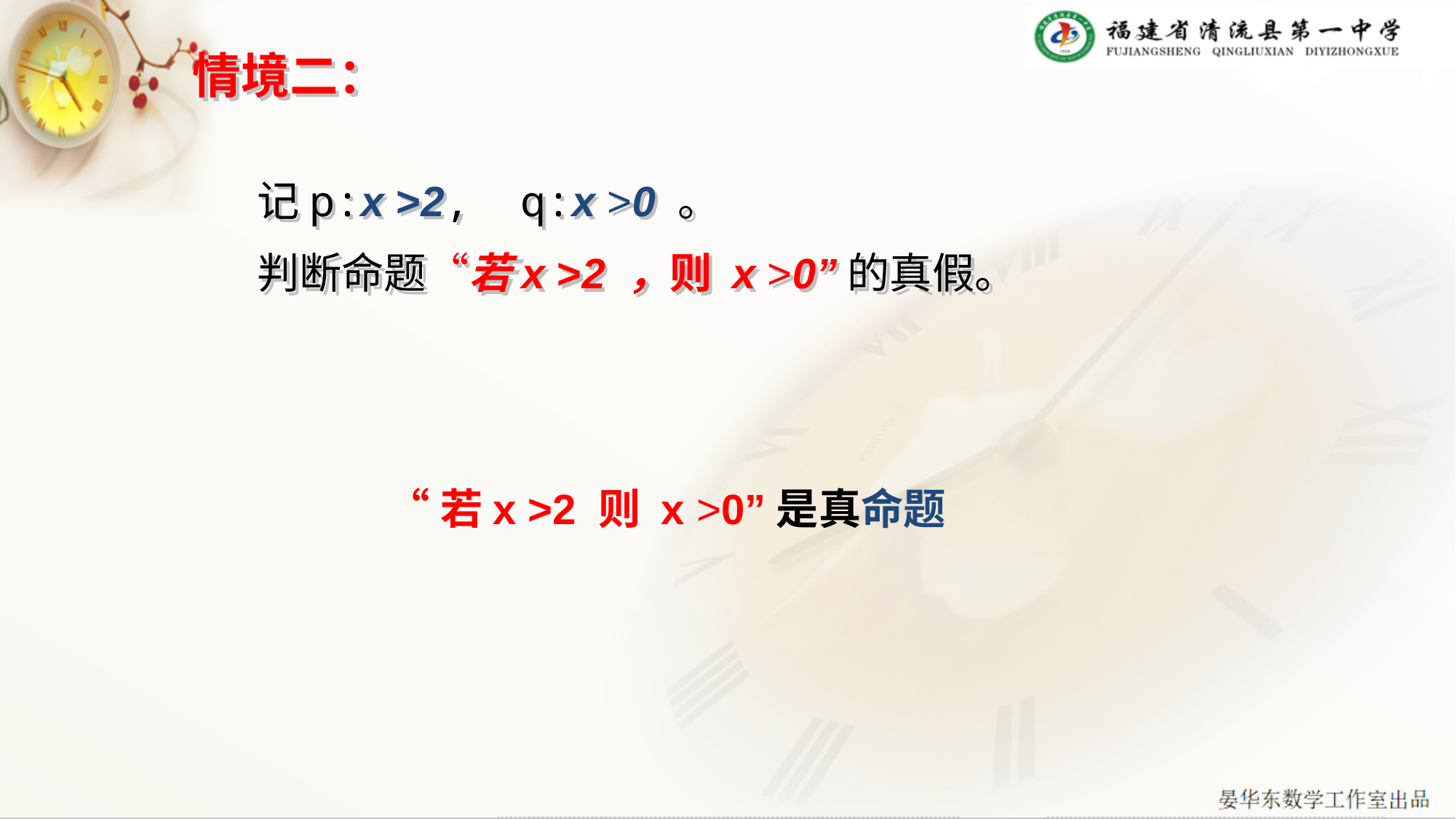

情境二：
记p:x >2,  q:x >0 。
判断命题“若x >2 ，则 x >0”的真假。

             “若x >2 则 x >0”是真命题